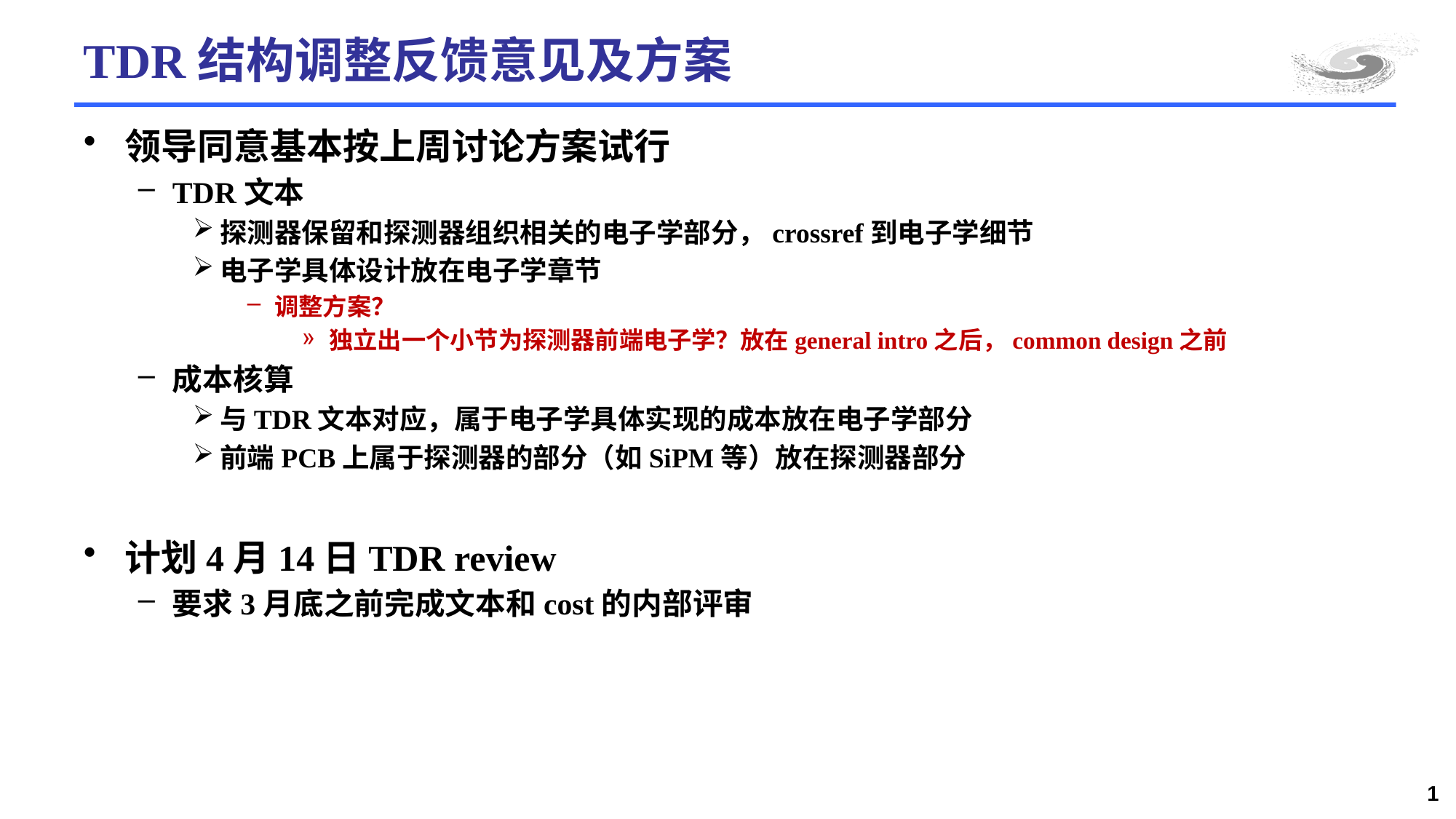

# TDR结构调整反馈意见及方案
领导同意基本按上周讨论方案试行
TDR文本
探测器保留和探测器组织相关的电子学部分，crossref到电子学细节
电子学具体设计放在电子学章节
调整方案？
独立出一个小节为探测器前端电子学？放在general intro之后，common design之前
成本核算
与TDR文本对应，属于电子学具体实现的成本放在电子学部分
前端PCB上属于探测器的部分（如SiPM等）放在探测器部分

计划4月14日TDR review
要求3月底之前完成文本和cost的内部评审

1